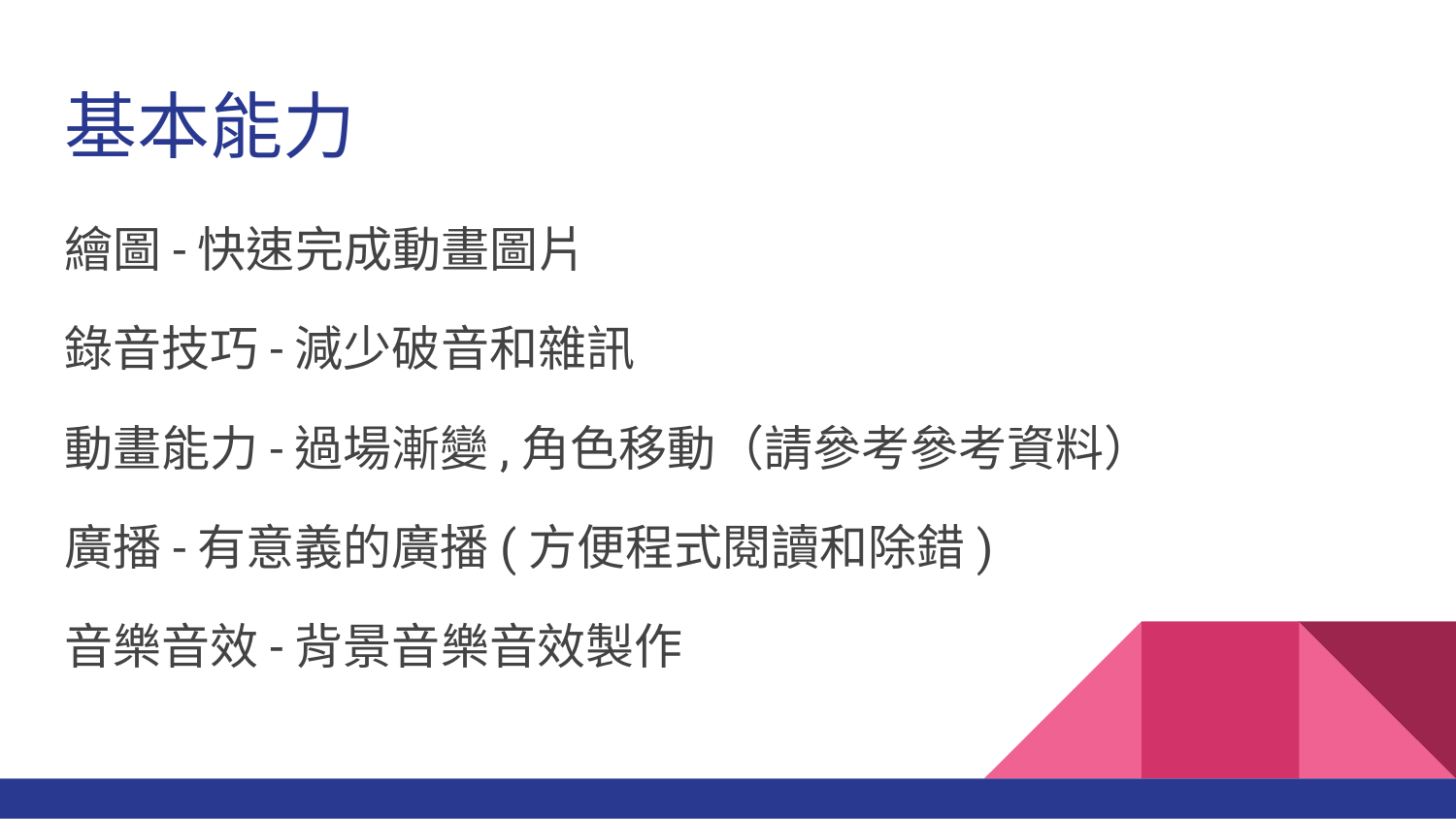

# 基本能力
繪圖-快速完成動畫圖片
錄音技巧-減少破音和雜訊
動畫能力-過場漸變,角色移動（請參考參考資料）
廣播-有意義的廣播(方便程式閱讀和除錯)
音樂音效-背景音樂音效製作